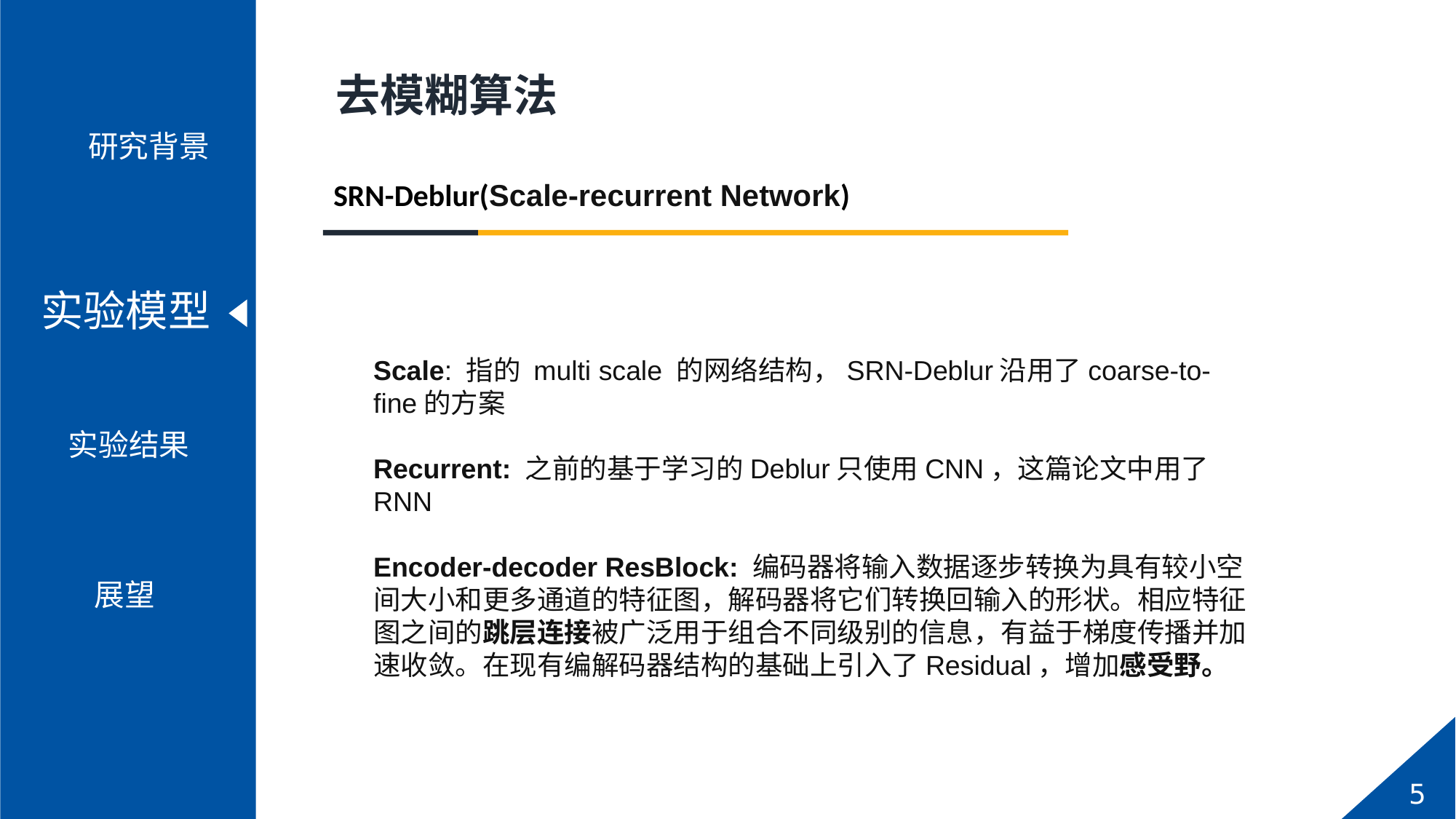

研究背景

PPT模板下载：www.1ppt.com/moban/     行业PPT模板：www.1ppt.com/hangye/
节日PPT模板：www.1ppt.com/jieri/           PPT素材下载：www.1ppt.com/sucai/
PPT背景图片：www.1ppt.com/beijing/      PPT图表下载：www.1ppt.com/tubiao/
优秀PPT下载：www.1ppt.com/xiazai/        PPT教程： www.1ppt.com/powerpoint/
Word教程： www.1ppt.com/word/              Excel教程：www.1ppt.com/excel/
资料下载：www.1ppt.com/ziliao/                PPT课件下载：www.1ppt.com/kejian/
范文下载：www.1ppt.com/fanwen/             试卷下载：www.1ppt.com/shiti/
教案下载：www.1ppt.com/jiaoan/        PPT论坛：www.1ppt.cn

国内外研究现状

研究内容

研究内容

创新点

研究背景

PPT模板下载：www.1ppt.com/moban/     行业PPT模板：www.1ppt.com/hangye/
节日PPT模板：www.1ppt.com/jieri/           PPT素材下载：www.1ppt.com/sucai/
PPT背景图片：www.1ppt.com/beijing/      PPT图表下载：www.1ppt.com/tubiao/
优秀PPT下载：www.1ppt.com/xiazai/        PPT教程： www.1ppt.com/powerpoint/
Word教程： www.1ppt.com/word/              Excel教程：www.1ppt.com/excel/
资料下载：www.1ppt.com/ziliao/                PPT课件下载：www.1ppt.com/kejian/
范文下载：www.1ppt.com/fanwen/             试卷下载：www.1ppt.com/shiti/
教案下载：www.1ppt.com/jiaoan/        PPT论坛：www.1ppt.cn

实验结果
去模糊算法
SRN-Deblur(Scale-recurrent Network)

实验模型
Scale: 指的 multi scale 的网络结构，SRN-Deblur沿用了coarse-to-fine的方案

Recurrent: 之前的基于学习的Deblur只使用CNN，这篇论文中用了RNN

Encoder-decoder ResBlock: 编码器将输入数据逐步转换为具有较小空间大小和更多通道的特征图，解码器将它们转换回输入的形状。相应特征图之间的跳层连接被广泛用于组合不同级别的信息，有益于梯度传播并加速收敛。在现有编解码器结构的基础上引入了Residual，增加感受野。
展望
展望
研究方法
进度安排
5